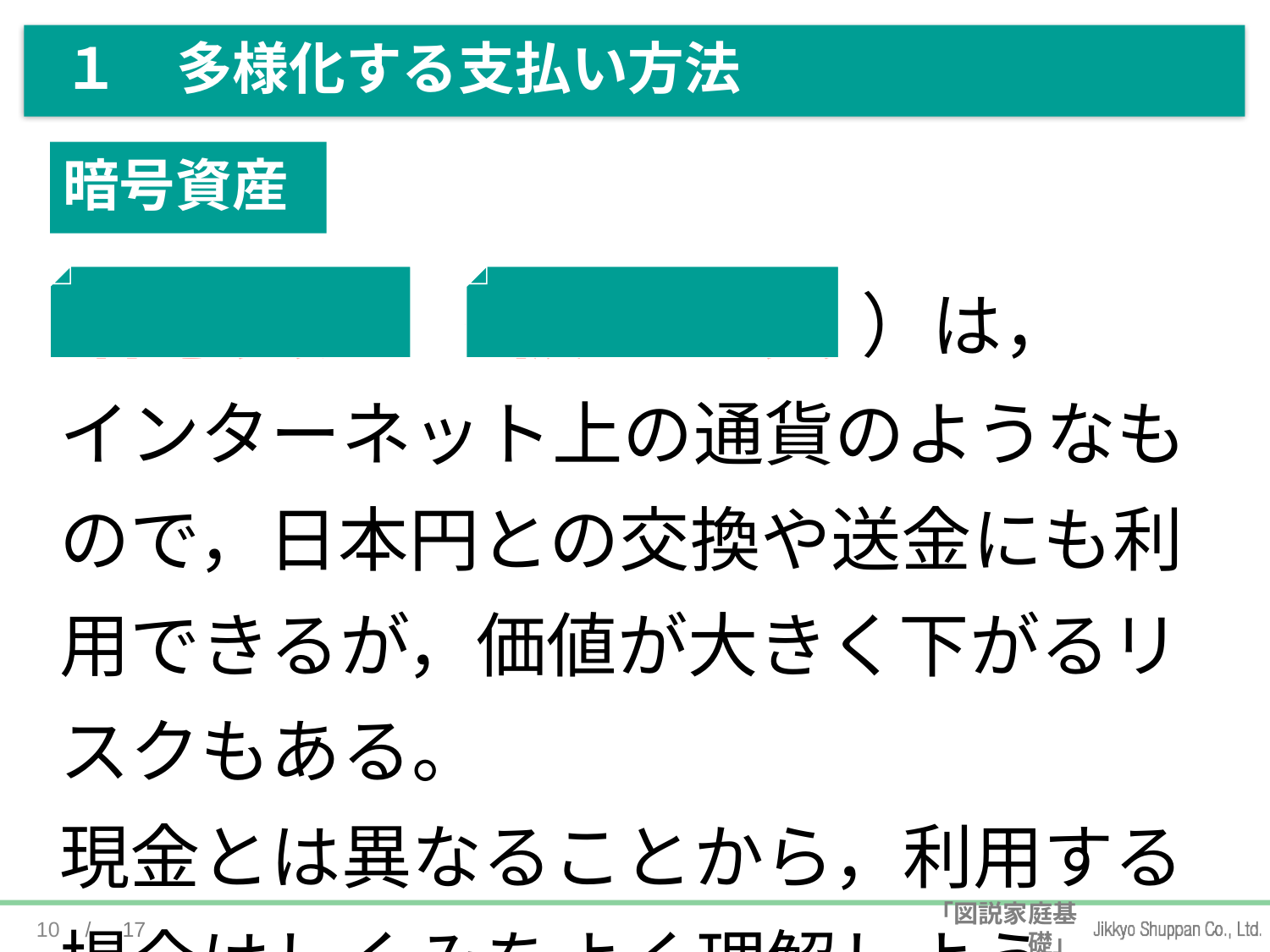

# １　多様化する支払い方法
暗号資産
暗号資産 （ 仮想通貨 ）は，
インターネット上の通貨のようなもので，日本円との交換や送金にも利用できるが，価値が大きく下がるリスクもある。
現金とは異なることから，利用する場合はしくみをよく理解しよう。

10